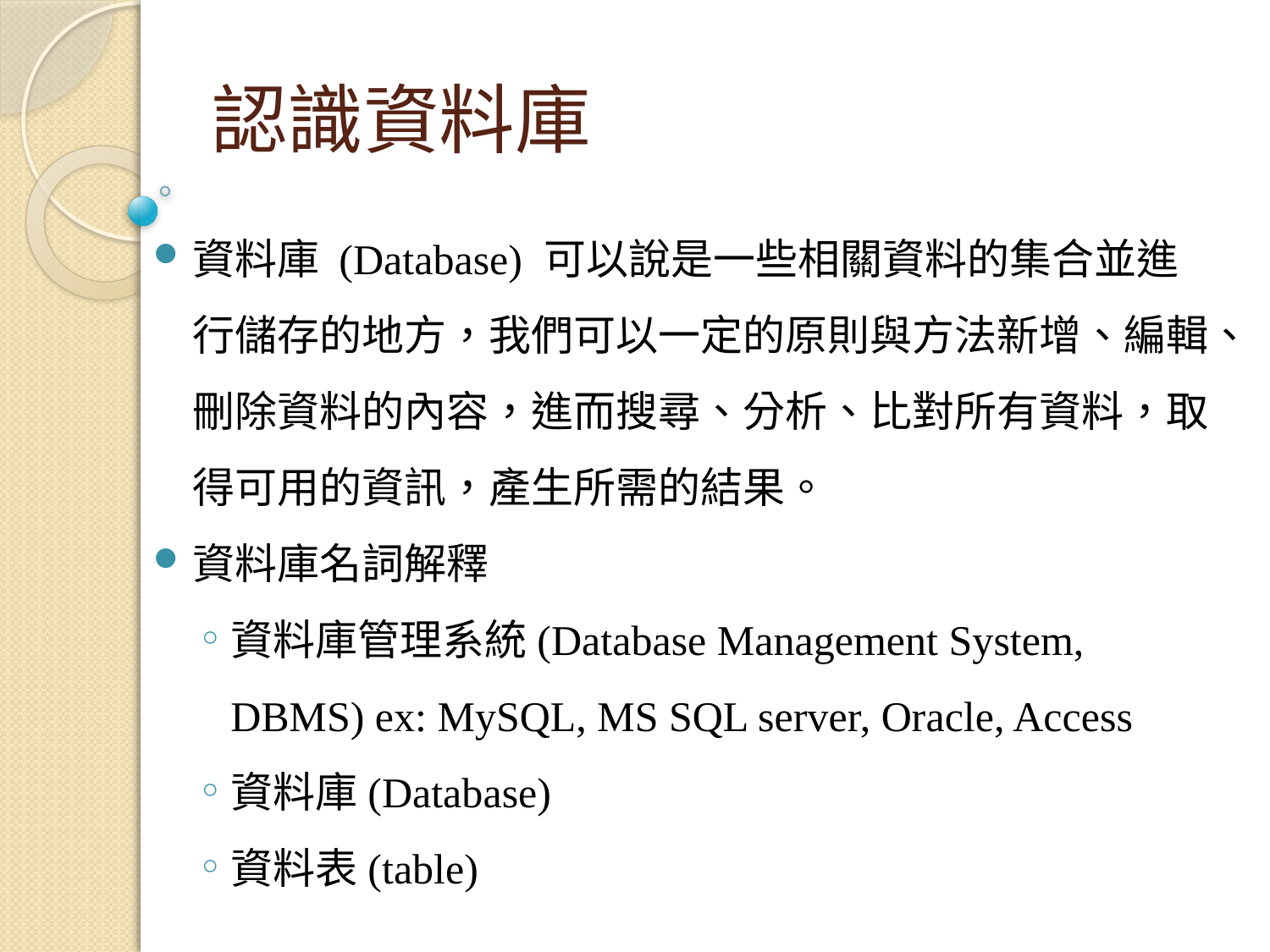

認識資料庫
資料庫 (Database) 可以說是一些相關資料的集合並進行儲存的地方，我們可以一定的原則與方法新增、編輯、刪除資料的內容，進而搜尋、分析、比對所有資料，取得可用的資訊，產生所需的結果。
資料庫名詞解釋
資料庫管理系統(Database Management System, DBMS) ex: MySQL, MS SQL server, Oracle, Access
資料庫(Database)
資料表(table)